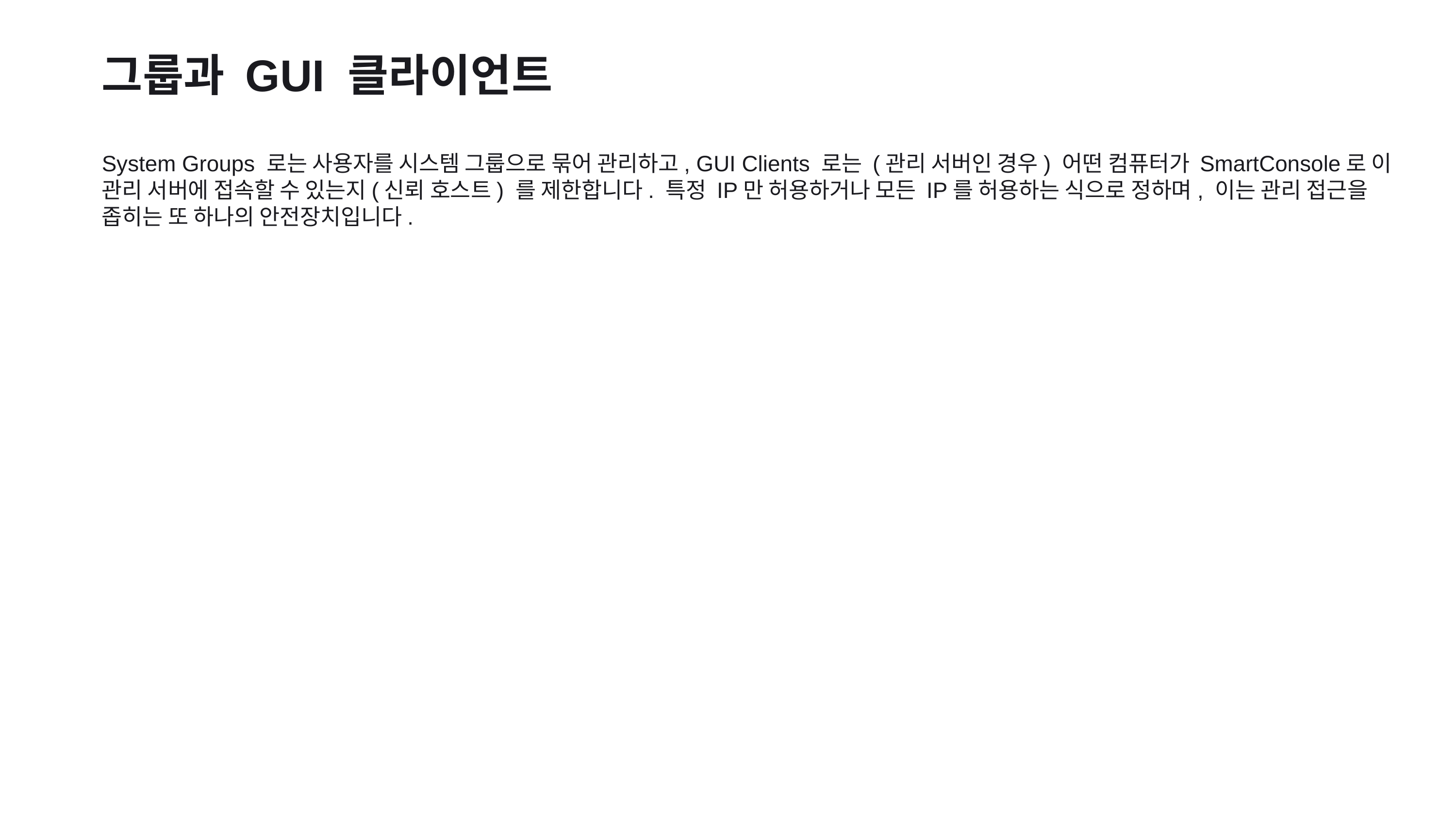

그룹과 GUI 클라이언트
System Groups 로는 사용자를 시스템 그룹으로 묶어 관리하고, GUI Clients 로는 (관리 서버인 경우) 어떤 컴퓨터가 SmartConsole로 이 관리 서버에 접속할 수 있는지(신뢰 호스트) 를 제한합니다. 특정 IP만 허용하거나 모든 IP를 허용하는 식으로 정하며, 이는 관리 접근을 좁히는 또 하나의 안전장치입니다.